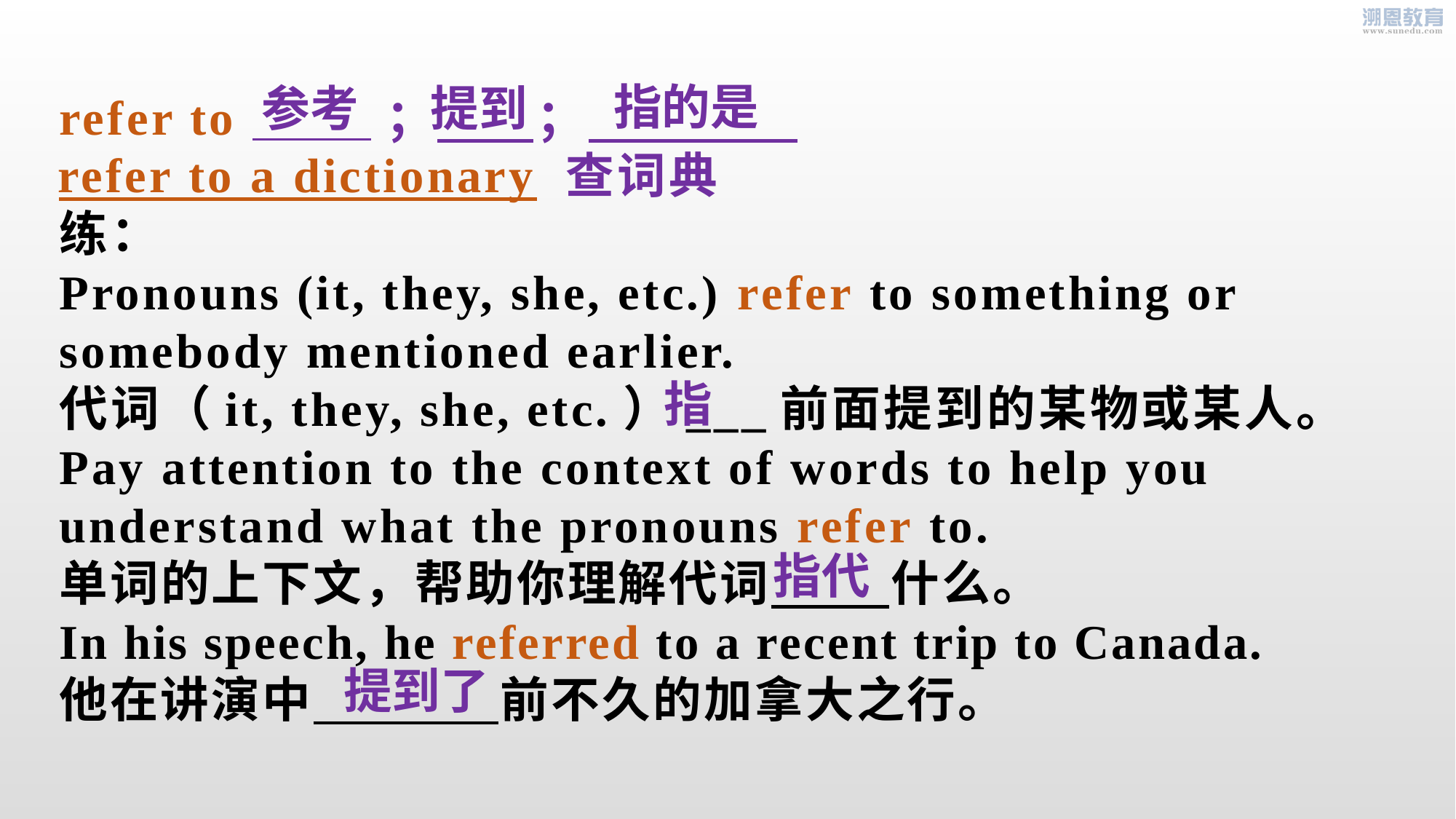

指的是
参考
提到
refer to         ；       ；               _
                                   查词典
练：
Pronouns (it, they, she, etc.) refer to something or somebody mentioned earlier.
代词（it, they, she, etc.）___前面提到的某物或某人。
Pay attention to the context of words to help you understand what the pronouns refer to.
单词的上下文，帮助你理解代词         什么。
In his speech, he referred to a recent trip to Canada.
他在讲演中              前不久的加拿大之行。

refer to a dictionary
指
指代
提到了